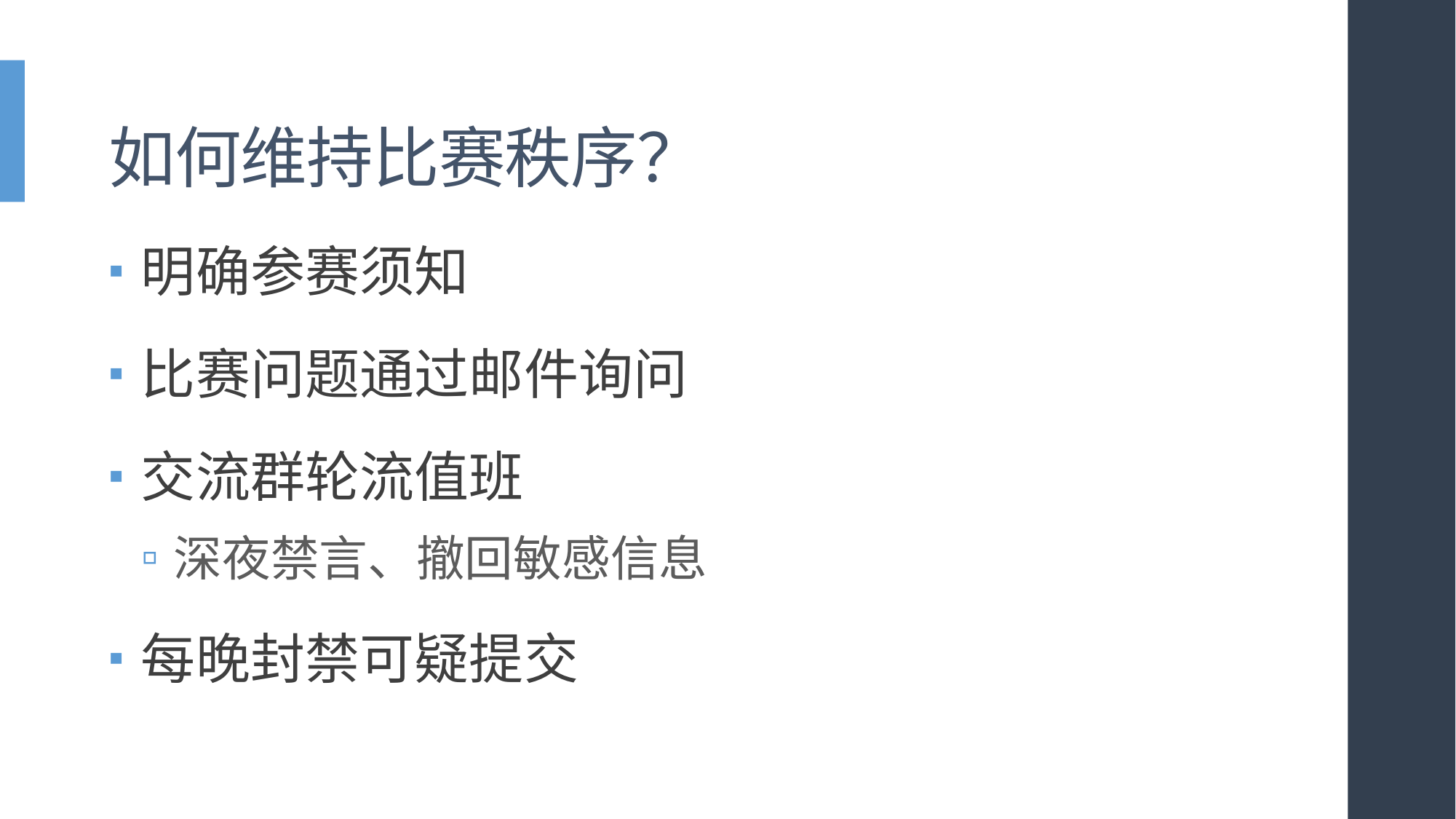

# 如何维持比赛秩序？
明确参赛须知
比赛问题通过邮件询问
交流群轮流值班
深夜禁言、撤回敏感信息
每晚封禁可疑提交